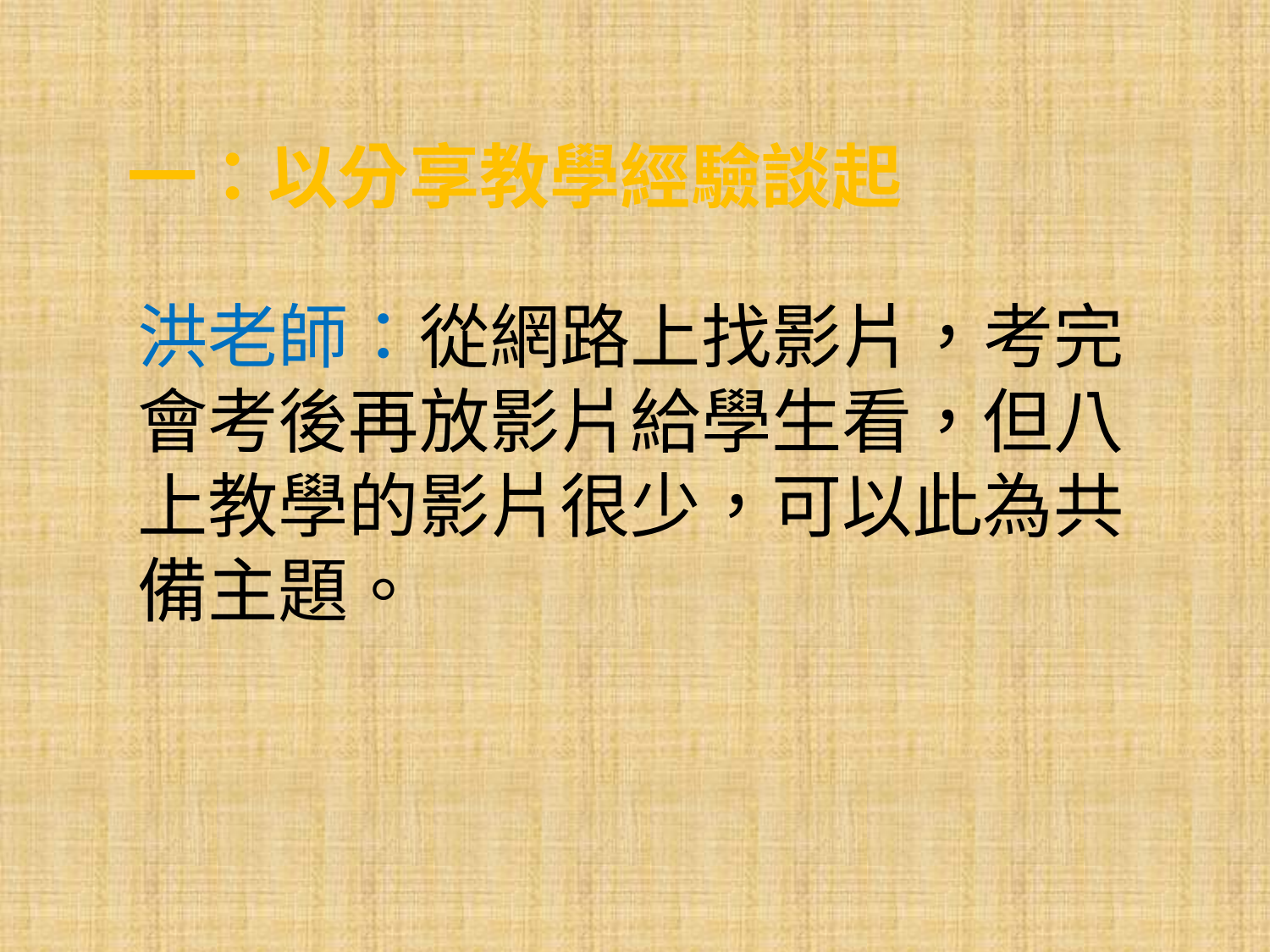

一：以分享教學經驗談起

洪老師：從網路上找影片，考完會考後再放影片給學生看，但八上教學的影片很少，可以此為共備主題。